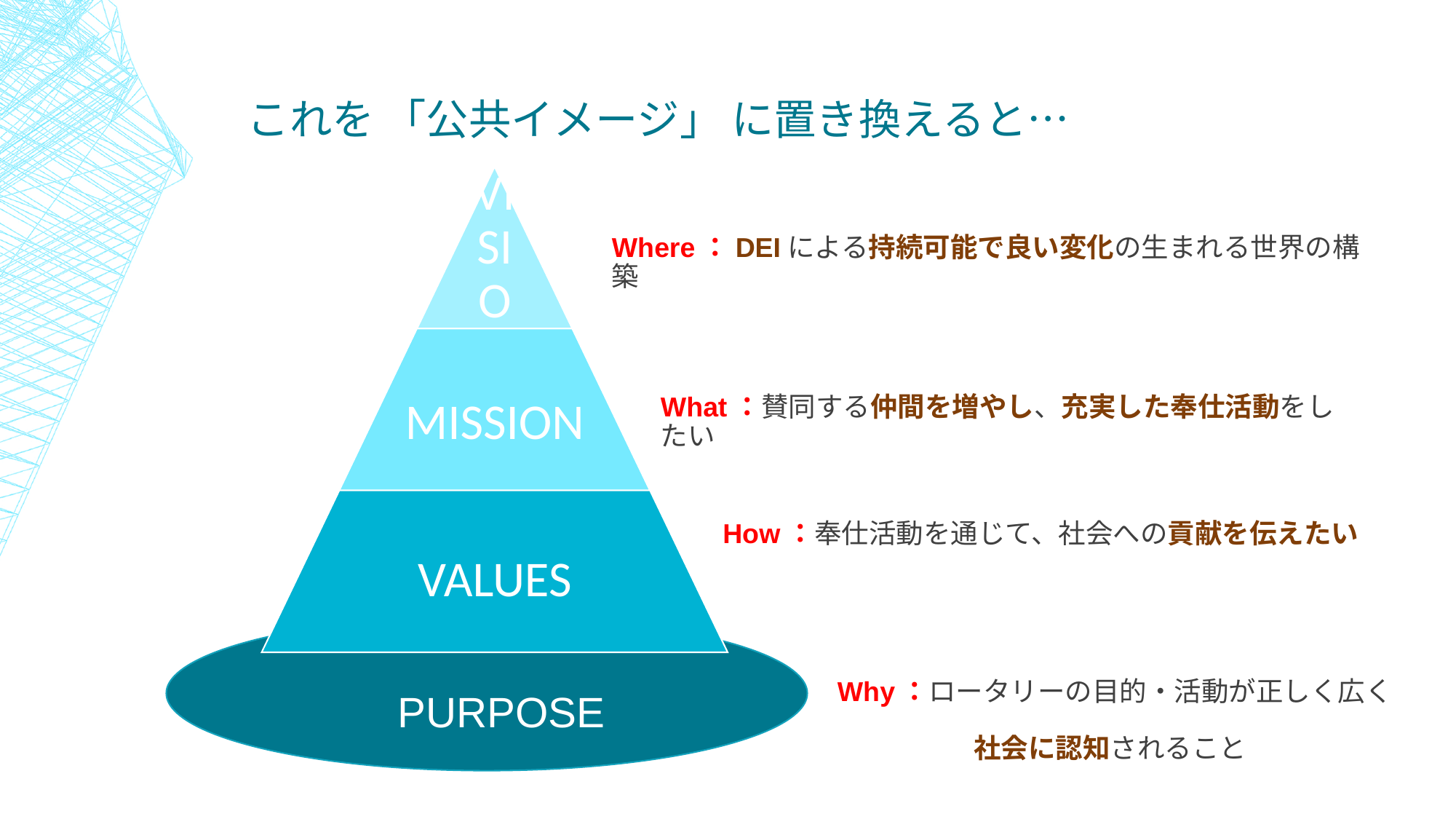

# これを 「公共イメージ」 に置き換えると…
VISION
MISSION
VALUES
Where：DEIによる持続可能で良い変化の生まれる世界の構築
What：賛同する仲間を増やし、充実した奉仕活動をしたい
How：奉仕活動を通じて、社会への貢献を伝えたい
PURPOSE
Why：ロータリーの目的・活動が正しく広く
　　　　　社会に認知されること
PURPOSE